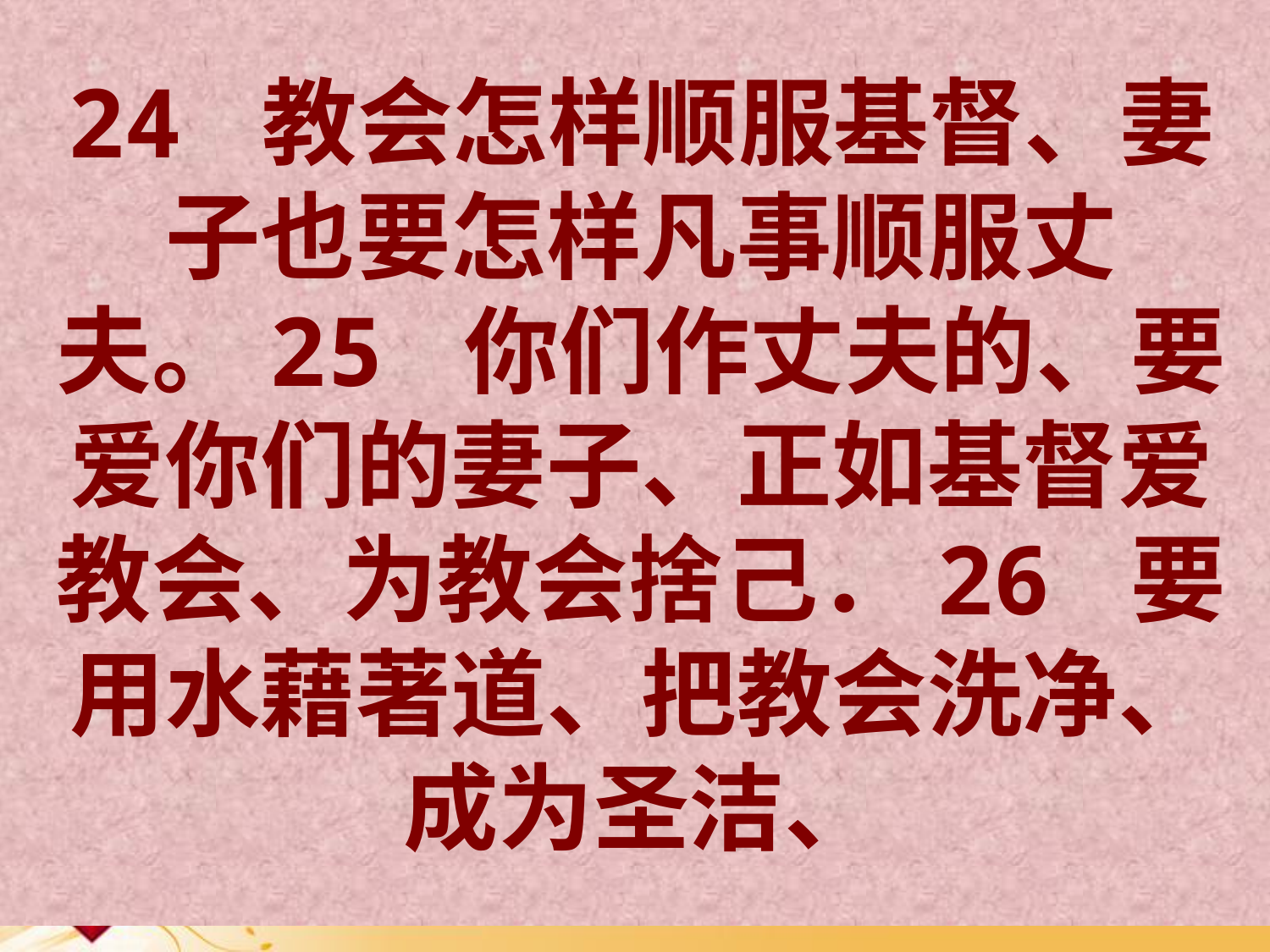

24 教会怎样顺服基督、妻子也要怎样凡事顺服丈夫。25 你们作丈夫的、要爱你们的妻子、正如基督爱教会、为教会捨己．26 要用水藉著道、把教会洗净、成为圣洁、